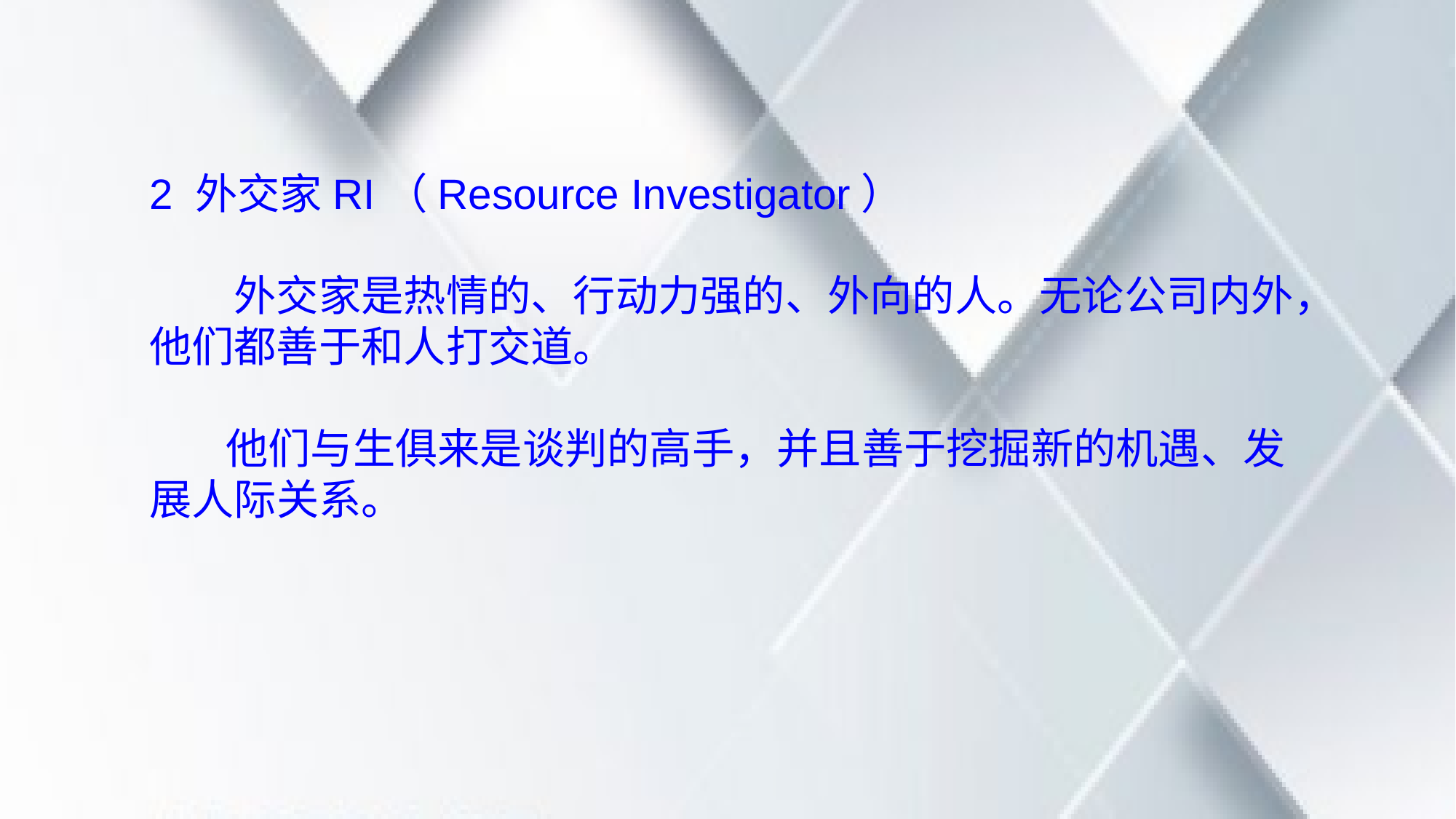

2 外交家RI（Resource Investigator）

　　外交家是热情的、行动力强的、外向的人。无论公司内外，他们都善于和人打交道。

       他们与生俱来是谈判的高手，并且善于挖掘新的机遇、发展人际关系。